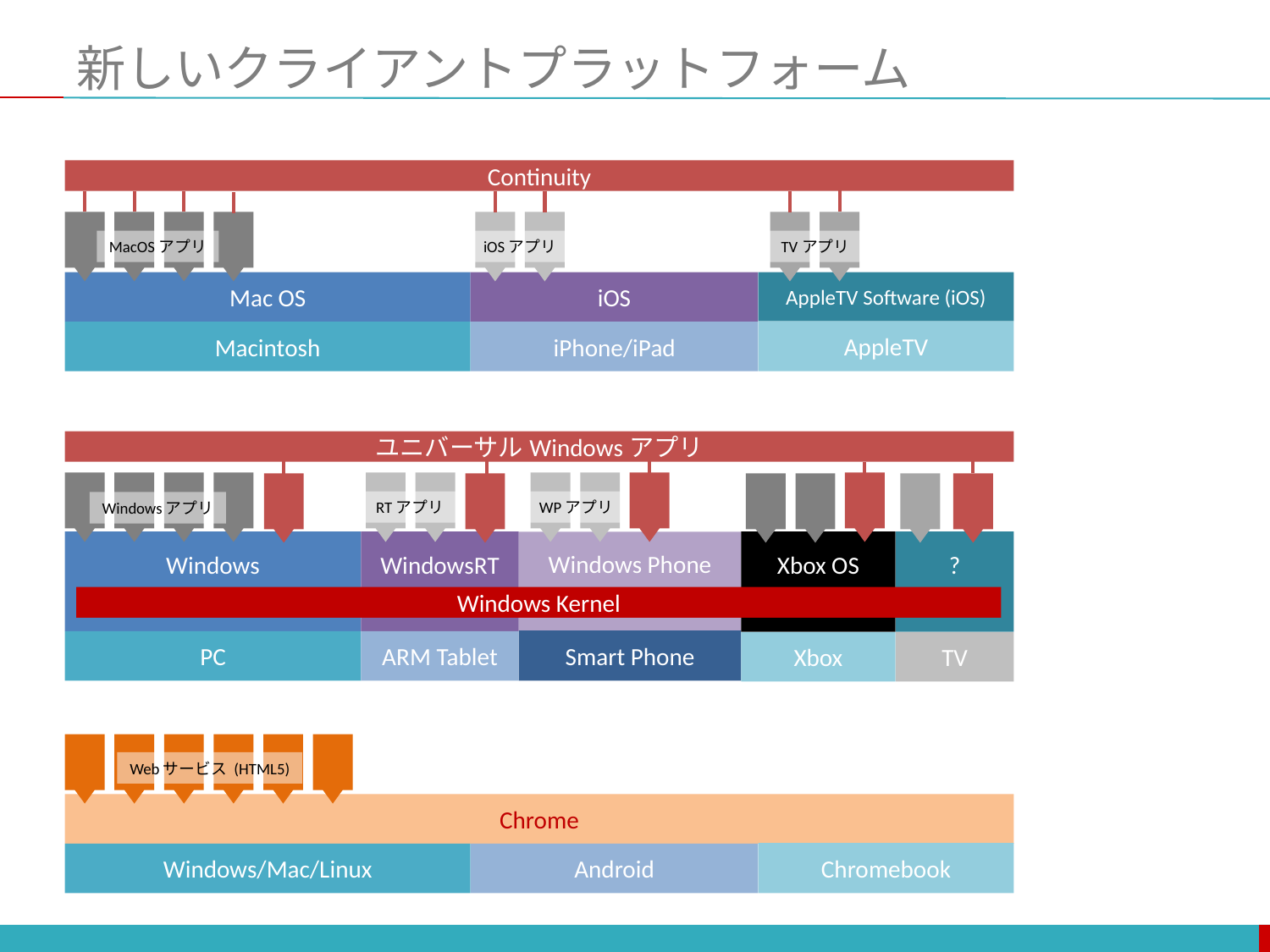

# 新しいクライアントプラットフォーム
Continuity

MacOSアプリ
iOSアプリ
TVアプリ
Mac OS
iOS
AppleTV Software (iOS)
AppleTV
Macintosh
iPhone/iPad
ユニバーサルWindowsアプリ

RTアプリ
WPアプリ
Windowsアプリ
Xbox OS

?

Windows

WindowsRT

Windows Phone

Windows Kernel
Smart Phone
PC
ARM Tablet
Xbox
TV

Webサービス (HTML5)
Chrome
Chromebook
Windows/Mac/Linux
Android